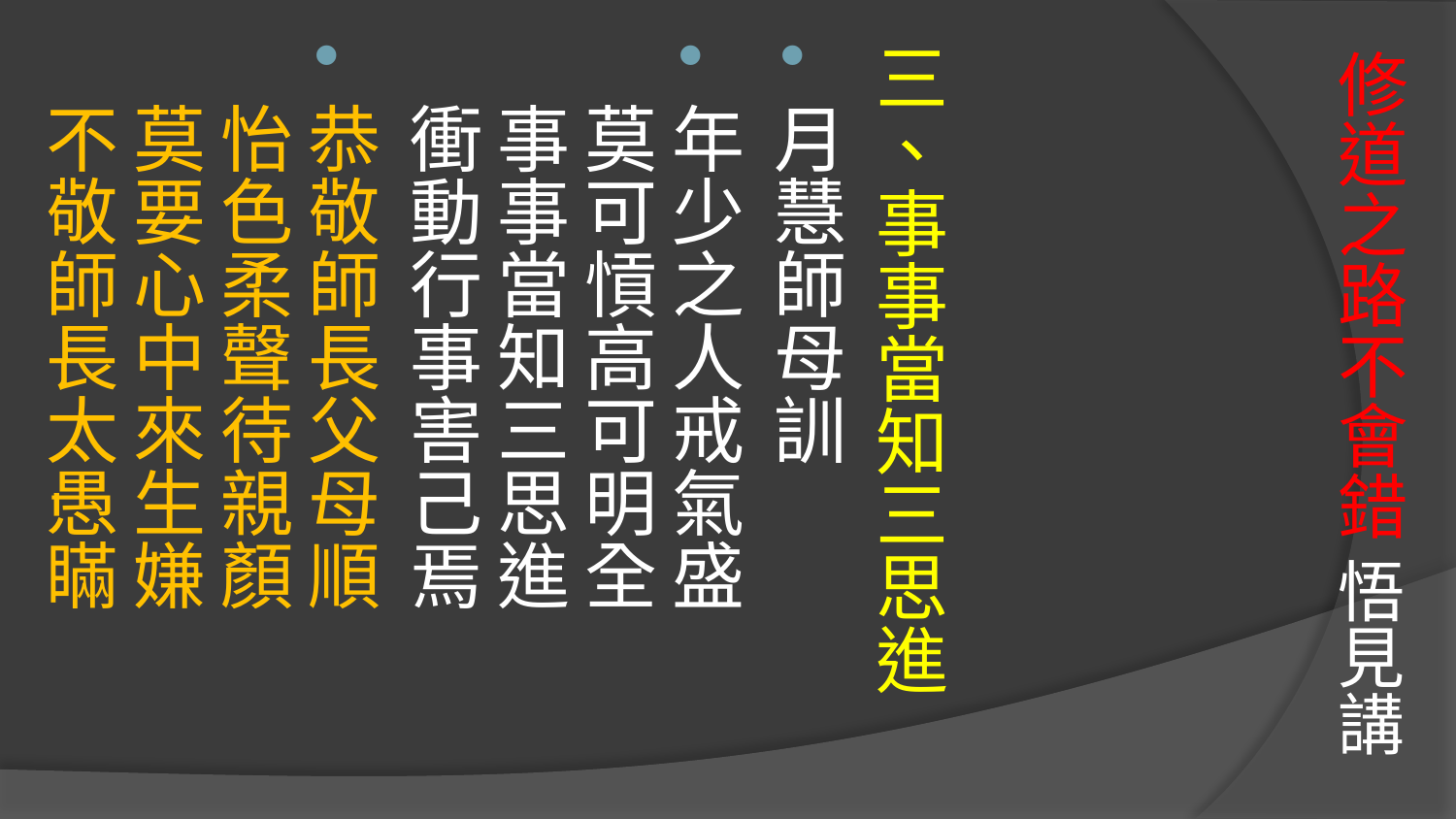

# 修道之路不會錯 悟見講
三、事事當知三思進
月慧師母訓
年少之人戒氣盛　　莫可愩高可明全
事事當知三思進　　衝動行事害己焉
恭敬師長父母順　　怡色柔聲待親顏
莫要心中來生嫌　　不敬師長太愚瞞